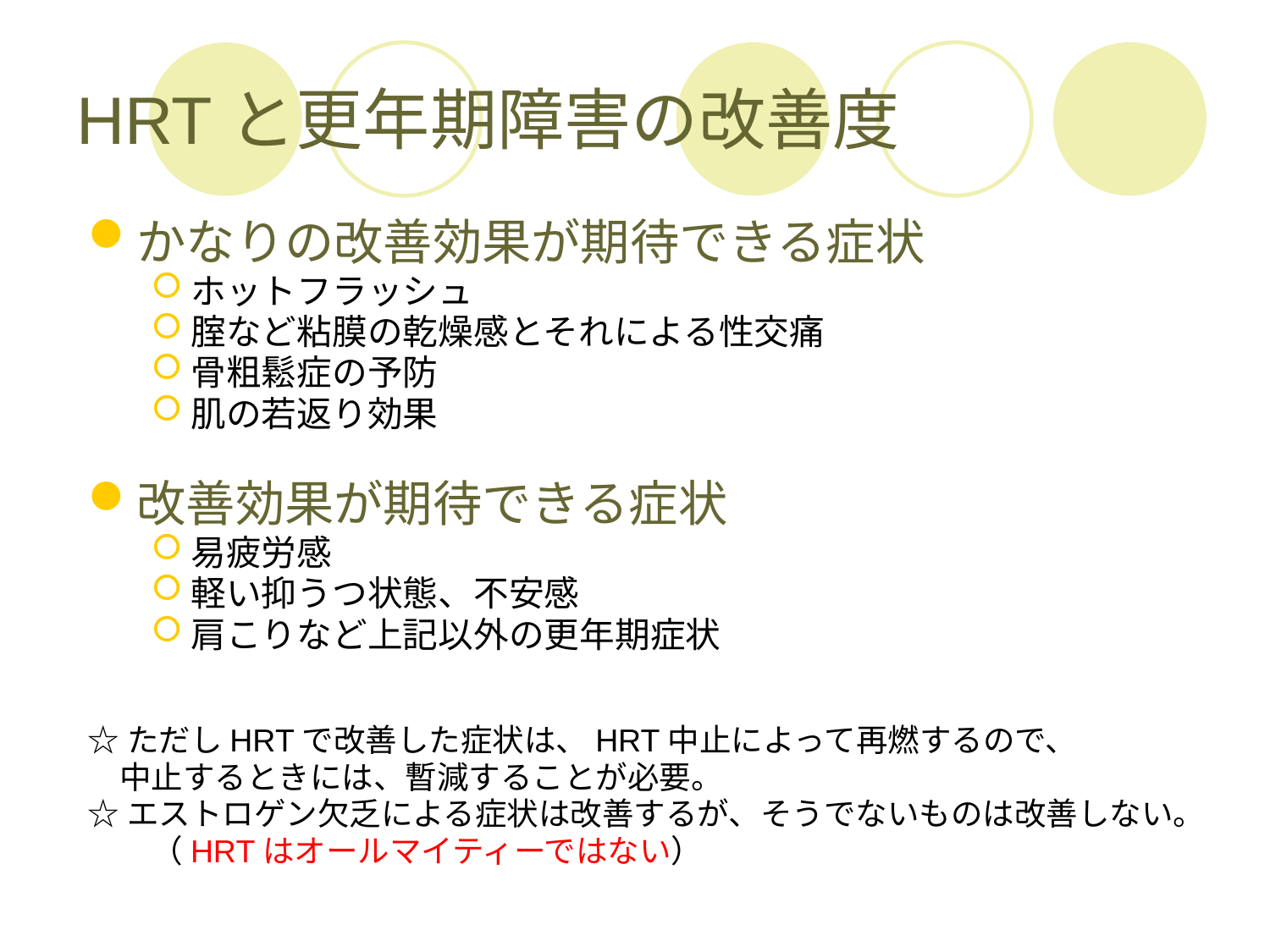

# HRTと更年期障害の改善度
かなりの改善効果が期待できる症状
ホットフラッシュ
腟など粘膜の乾燥感とそれによる性交痛
骨粗鬆症の予防
肌の若返り効果

改善効果が期待できる症状
易疲労感
軽い抑うつ状態、不安感
肩こりなど上記以外の更年期症状

☆ただしHRTで改善した症状は、HRT中止によって再燃するので、
　中止するときには、暫減することが必要。
☆エストロゲン欠乏による症状は改善するが、そうでないものは改善しない。
　　（HRTはオールマイティーではない）